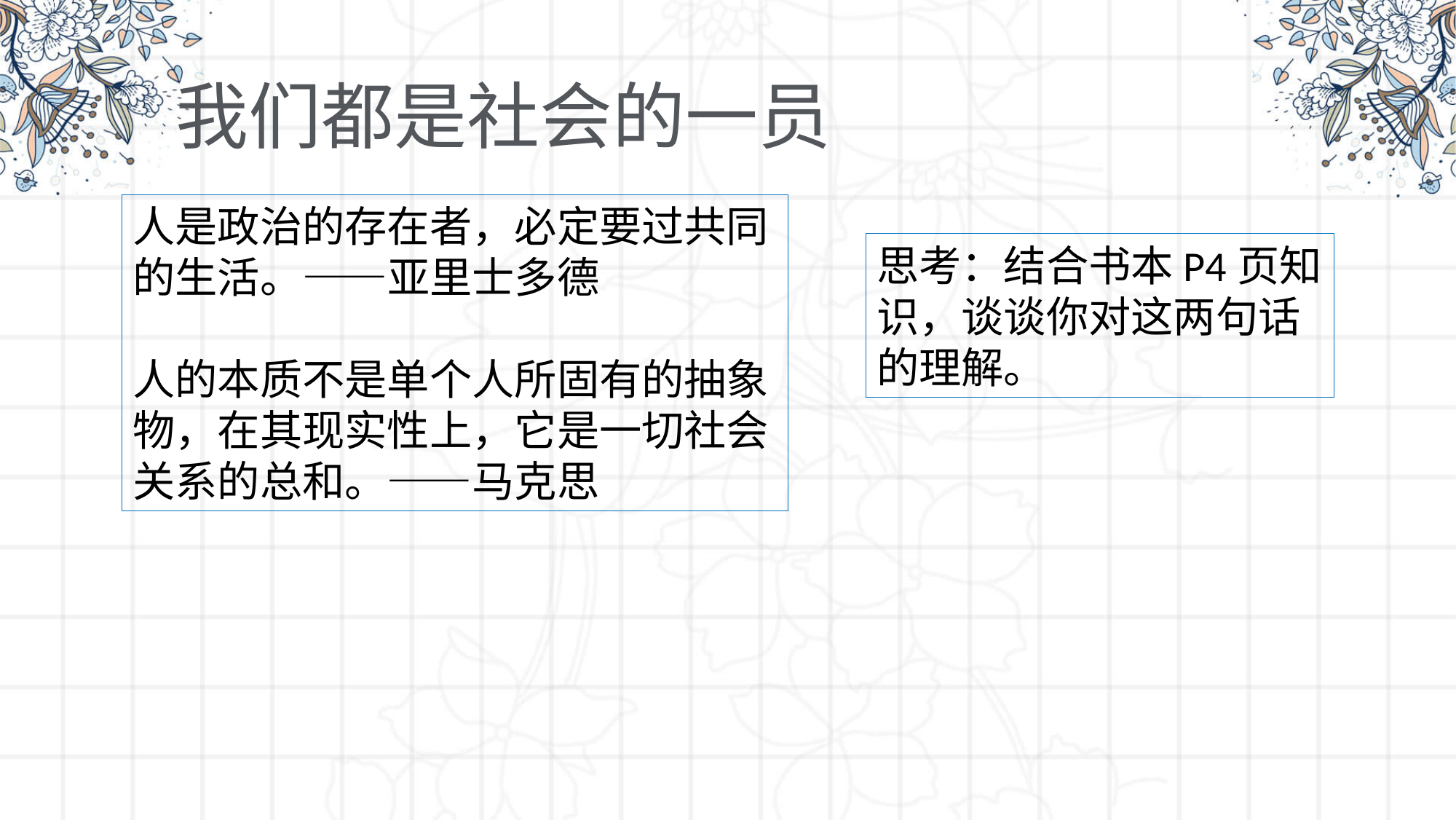

我们都是社会的一员
人是政治的存在者，必定要过共同的生活。——亚里士多德

人的本质不是单个人所固有的抽象物，在其现实性上，它是一切社会关系的总和。——马克思
思考：结合书本P4页知识，谈谈你对这两句话的理解。